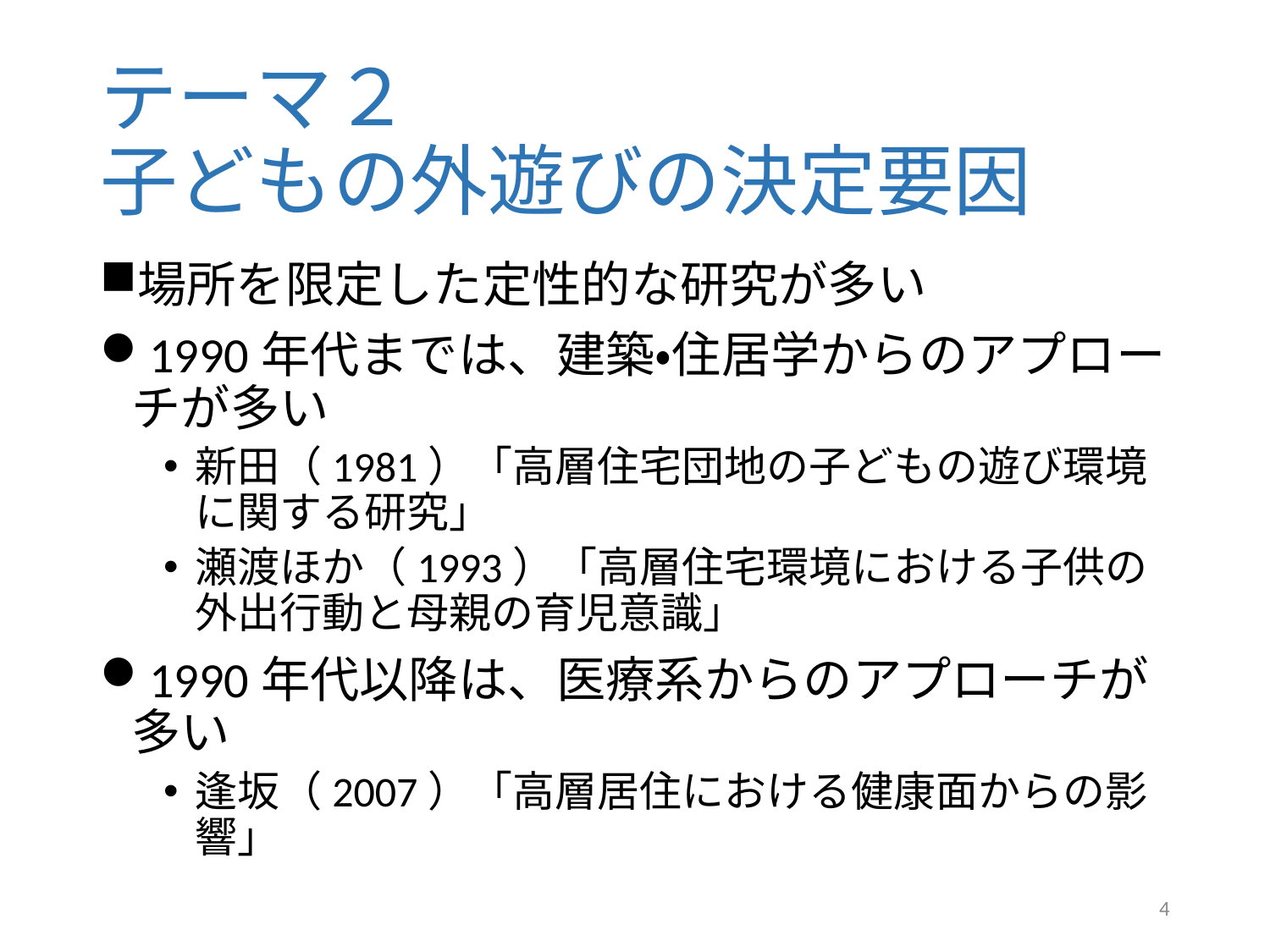

# テーマ２ 子どもの外遊びの決定要因
場所を限定した定性的な研究が多い
1990年代までは、建築・住居学からのアプローチが多い
新田（1981）「高層住宅団地の子どもの遊び環境に関する研究」
瀬渡ほか（1993）「高層住宅環境における子供の外出行動と母親の育児意識」
1990年代以降は、医療系からのアプローチが多い
逢坂（2007）「高層居住における健康面からの影響」

4